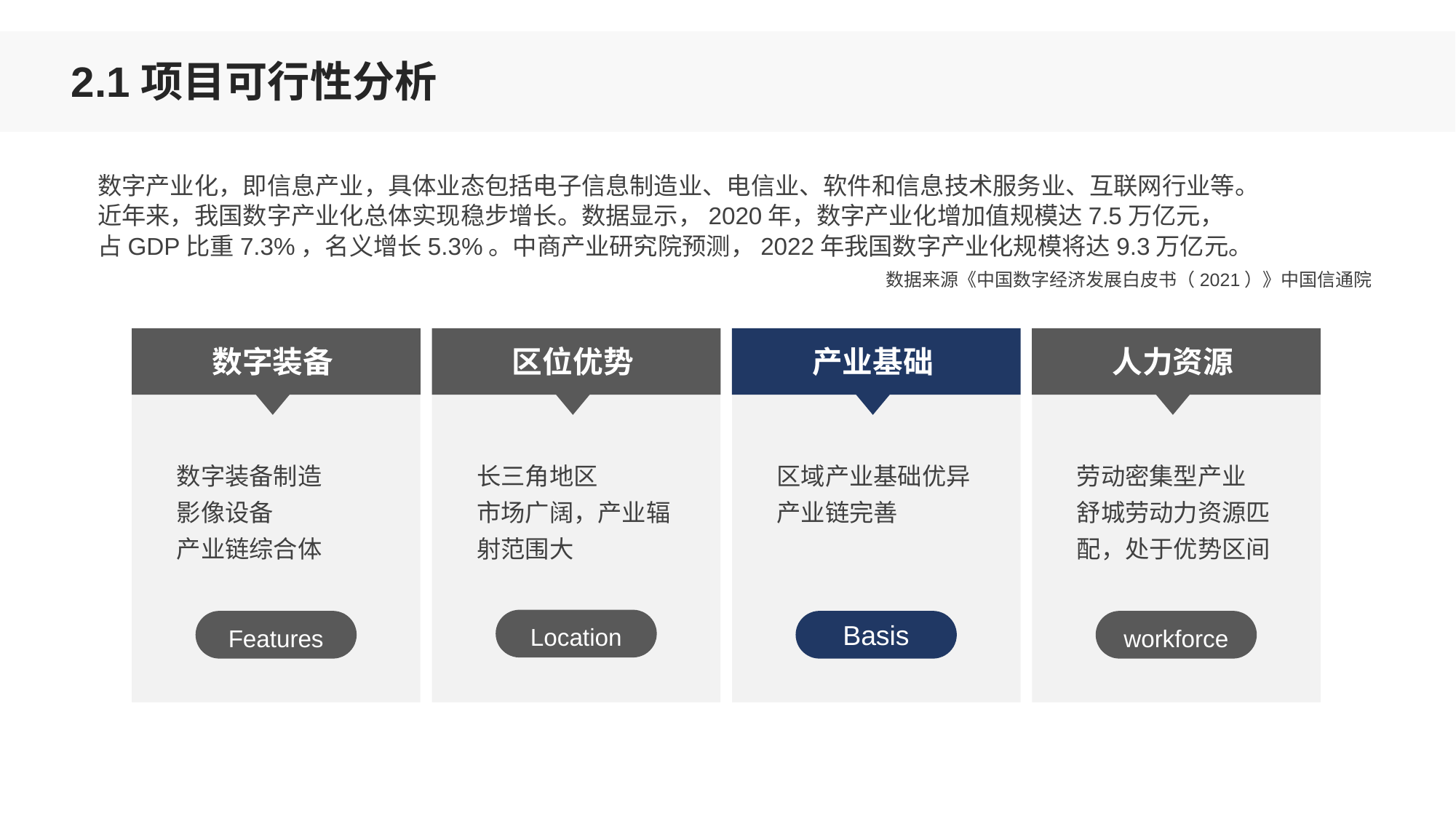

2.1项目可行性分析
数字产业化，即信息产业，具体业态包括电子信息制造业、电信业、软件和信息技术服务业、互联网行业等。
近年来，我国数字产业化总体实现稳步增长。数据显示，2020年，数字产业化增加值规模达7.5万亿元，
占GDP比重7.3%，名义增长5.3%。中商产业研究院预测，2022年我国数字产业化规模将达9.3万亿元。
数据来源《中国数字经济发展白皮书（2021）》中国信通院

数字装备
区位优势
产业基础
人力资源
数字装备制造
影像设备
产业链综合体
长三角地区
市场广阔，产业辐射范围大
区域产业基础优异
产业链完善
劳动密集型产业
舒城劳动力资源匹配，处于优势区间
Location
Features
Basis
workforce